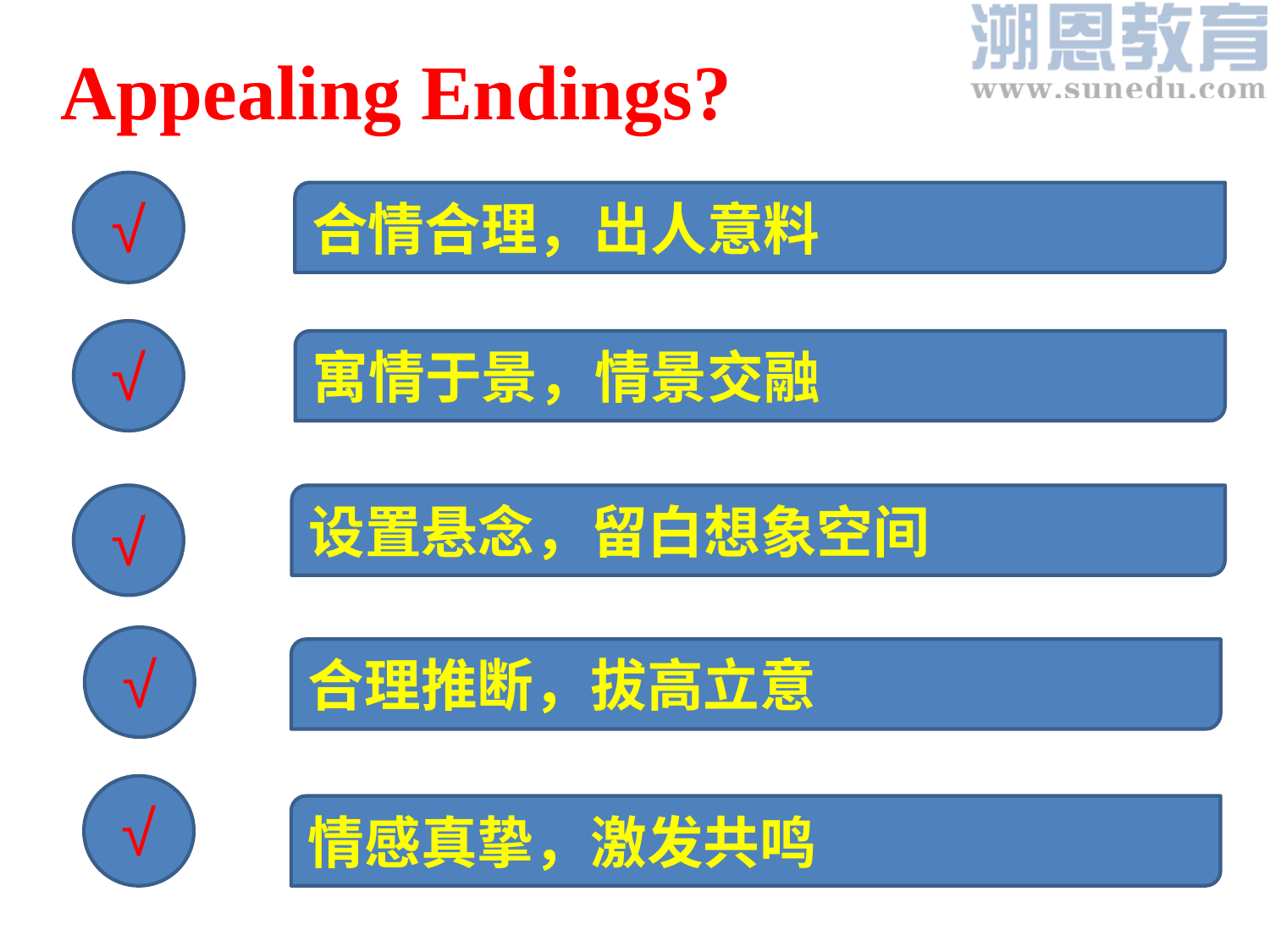

Appealing Endings?
√
合情合理，出人意料
√
寓情于景，情景交融
√
设置悬念，留白想象空间
√
合理推断，拔高立意
√
情感真挚，激发共鸣